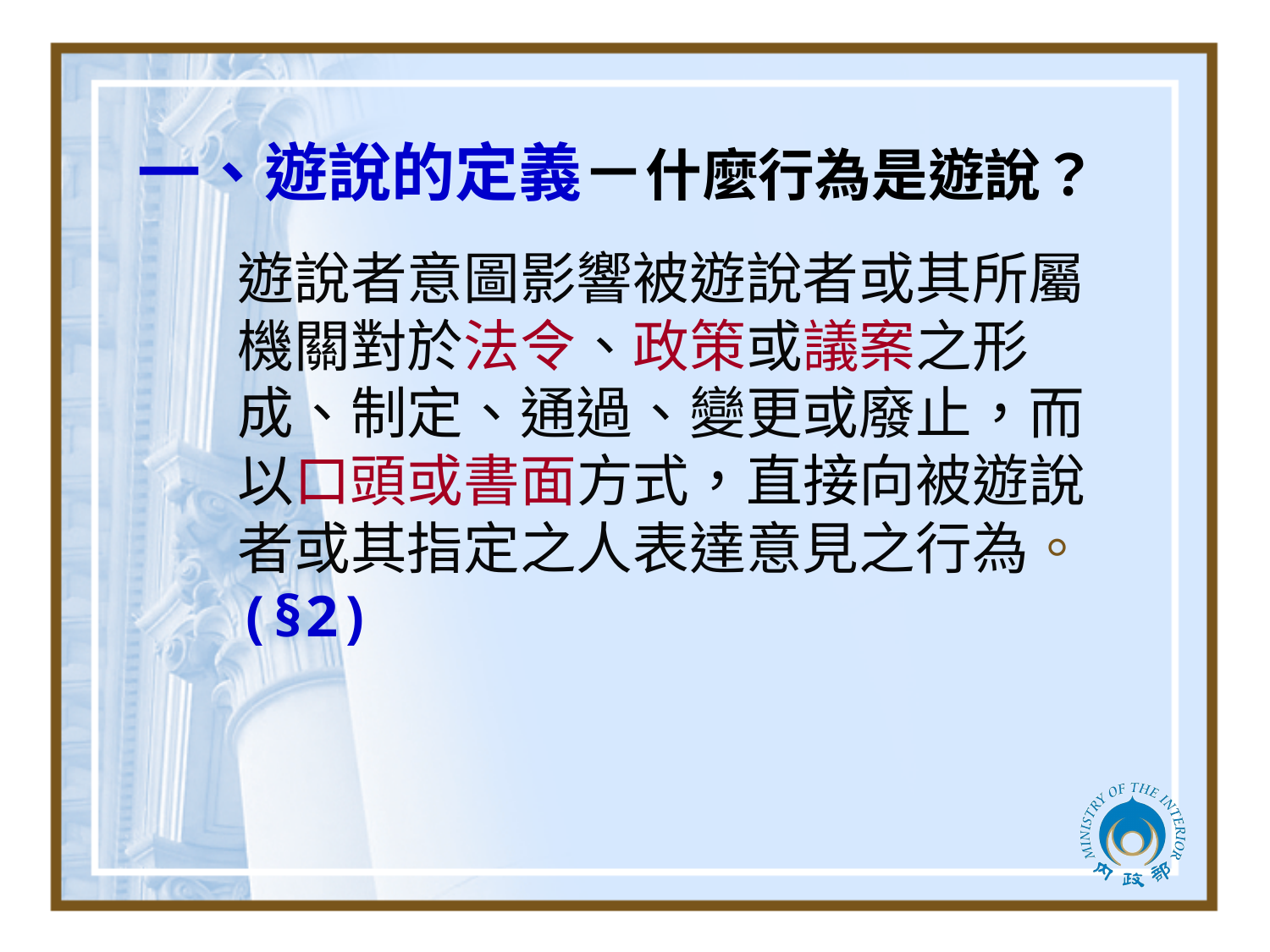

一、遊說的定義－什麼行為是遊說？
遊說者意圖影響被遊說者或其所屬機關對於法令、政策或議案之形成、制定、通過、變更或廢止，而以口頭或書面方式，直接向被遊說者或其指定之人表達意見之行為。(§2)